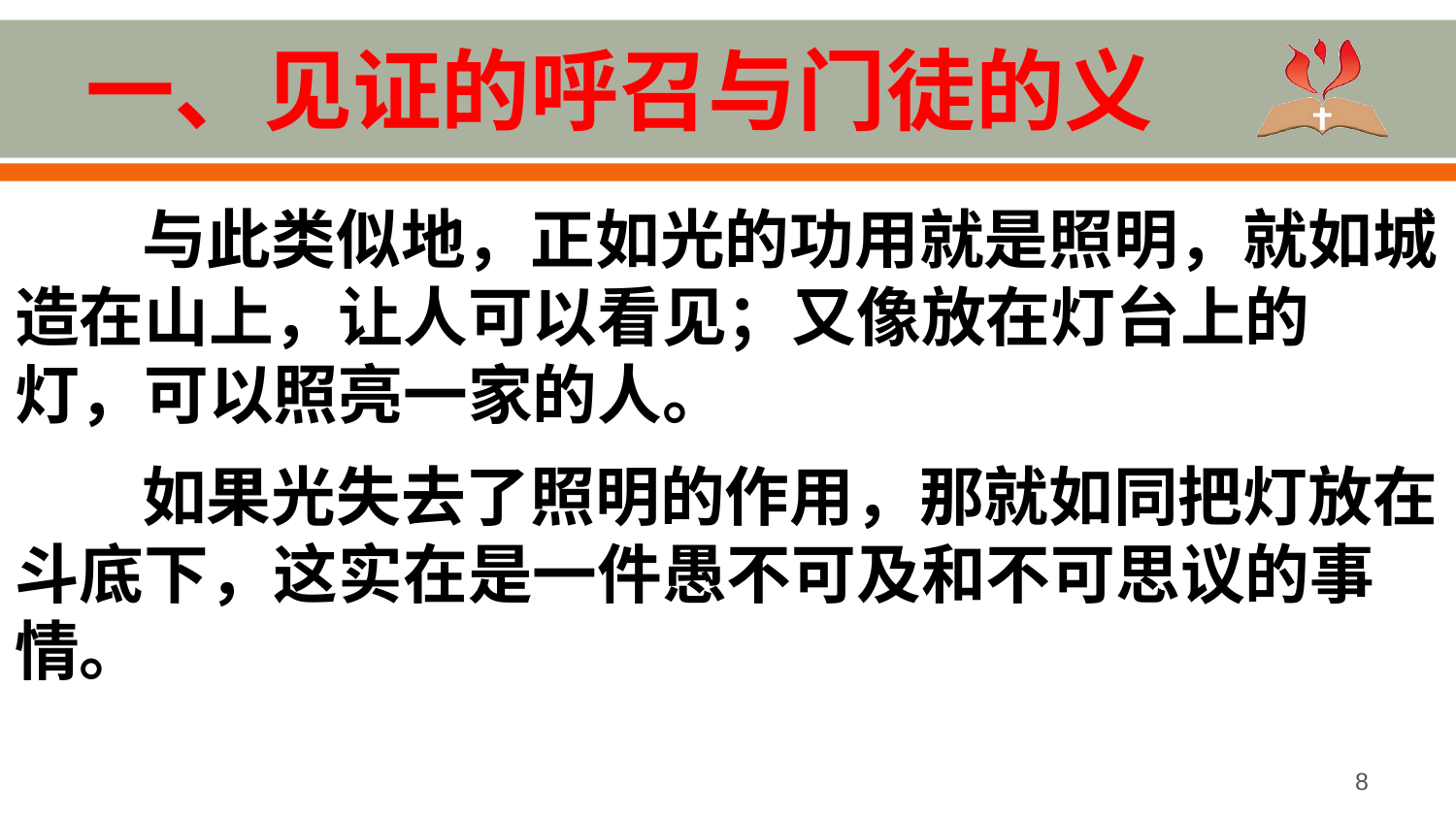

# 一、见证的呼召与门徒的义
与此类似地，正如光的功用就是照明，就如城造在山上，让人可以看见；又像放在灯台上的灯，可以照亮一家的人。
如果光失去了照明的作用，那就如同把灯放在斗底下，这实在是一件愚不可及和不可思议的事情。

8